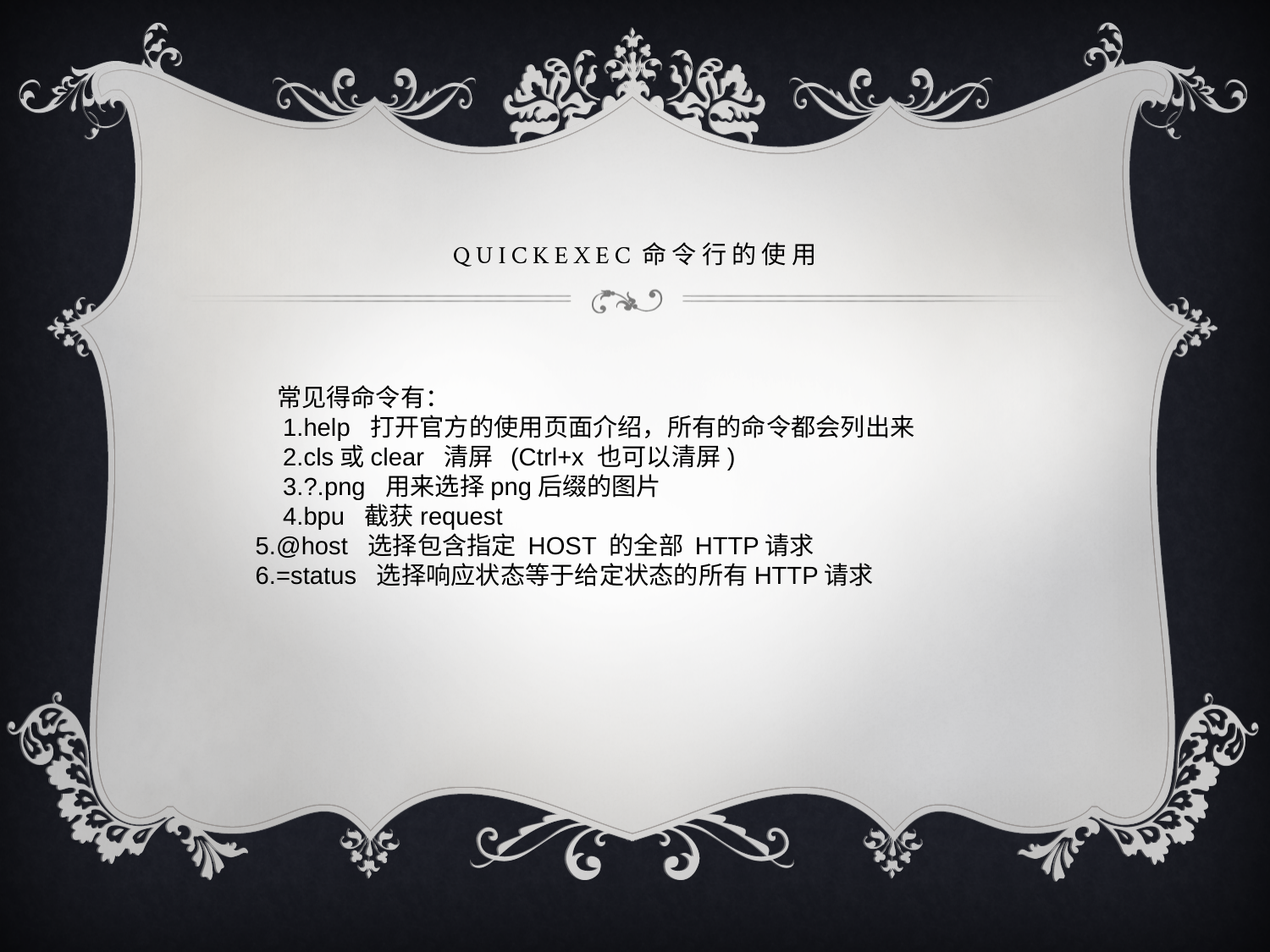

# QuickExec命令行的使用
　　常见得命令有：
　　1.help  打开官方的使用页面介绍，所有的命令都会列出来
　　2.cls或clear  清屏  (Ctrl+x 也可以清屏)
　　3.?.png  用来选择png后缀的图片
　　4.bpu  截获request
    5.@host  选择包含指定 HOST 的全部 HTTP请求
    6.=status  选择响应状态等于给定状态的所有HTTP请求